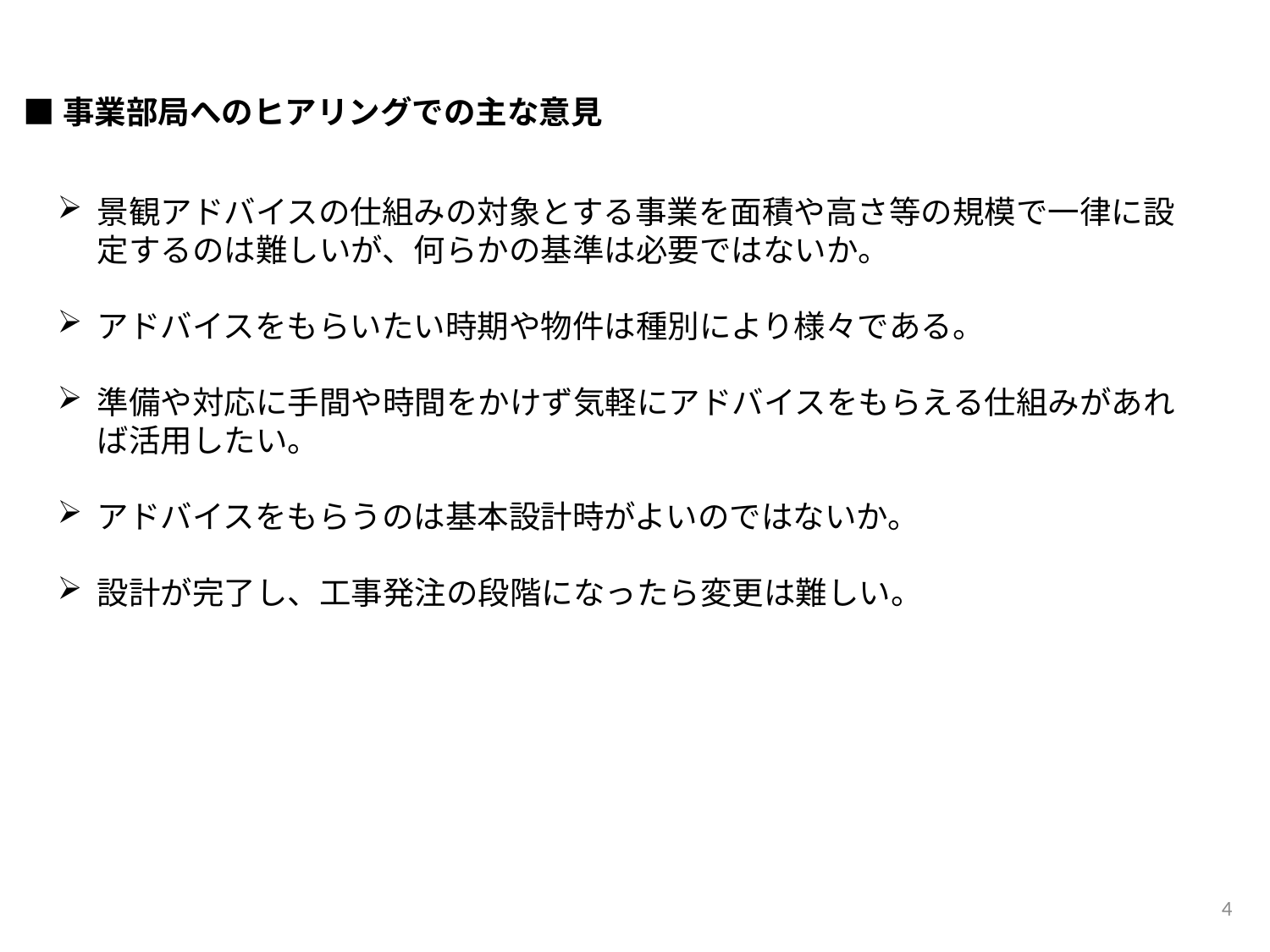

■事業部局へのヒアリングでの主な意見
景観アドバイスの仕組みの対象とする事業を面積や高さ等の規模で一律に設定するのは難しいが、何らかの基準は必要ではないか。

アドバイスをもらいたい時期や物件は種別により様々である。

準備や対応に手間や時間をかけず気軽にアドバイスをもらえる仕組みがあれば活用したい。

アドバイスをもらうのは基本設計時がよいのではないか。

設計が完了し、工事発注の段階になったら変更は難しい。
4